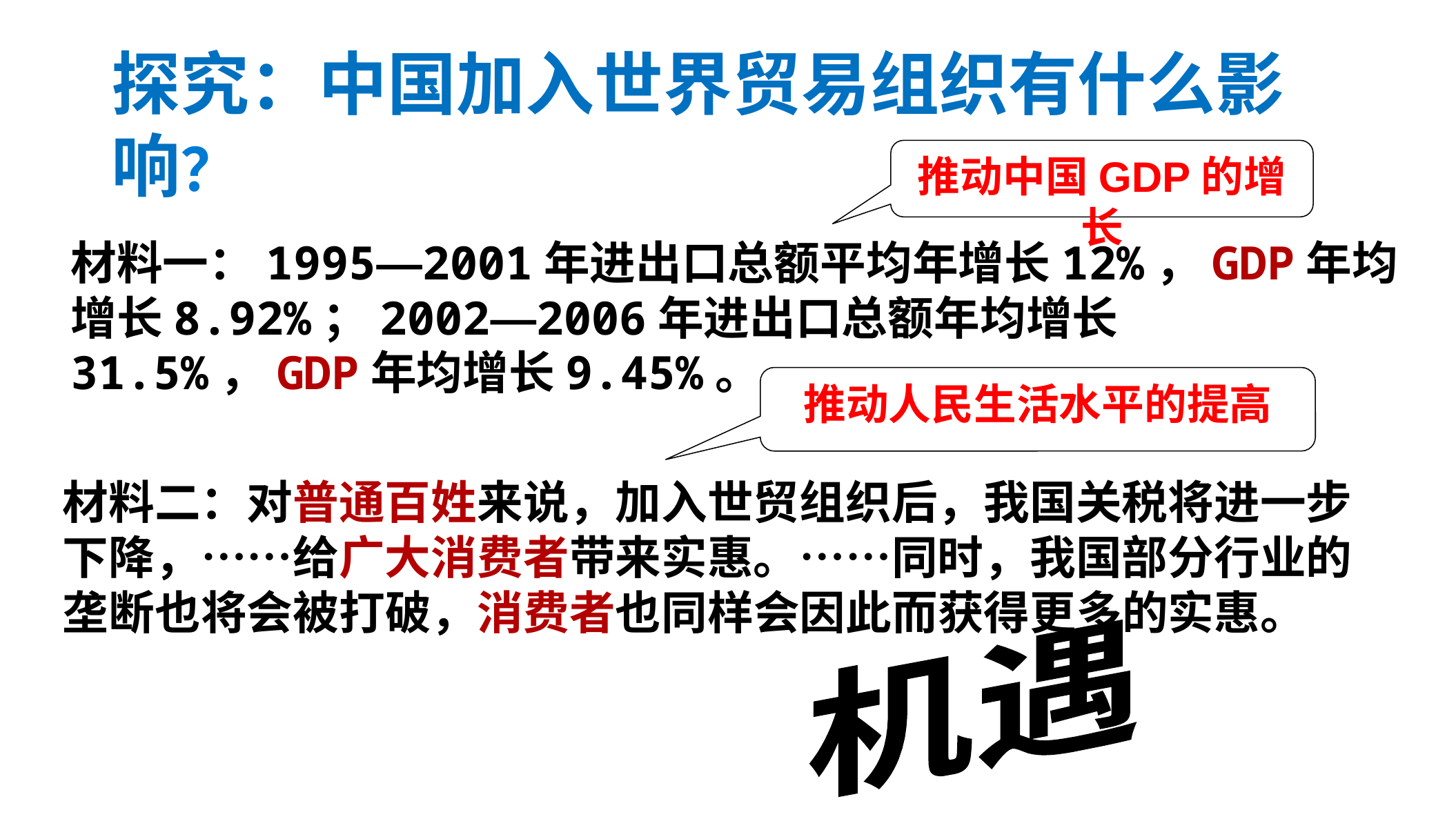

探究：中国加入世界贸易组织有什么影响？
推动中国GDP的增长
材料一：1995—2001年进出口总额平均年增长12%，GDP年均增长8.92%；2002—2006年进出口总额年均增长31.5%，GDP年均增长9.45%。
推动人民生活水平的提高
材料二：对普通百姓来说，加入世贸组织后，我国关税将进一步下降，……给广大消费者带来实惠。……同时，我国部分行业的垄断也将会被打破，消费者也同样会因此而获得更多的实惠。
机遇